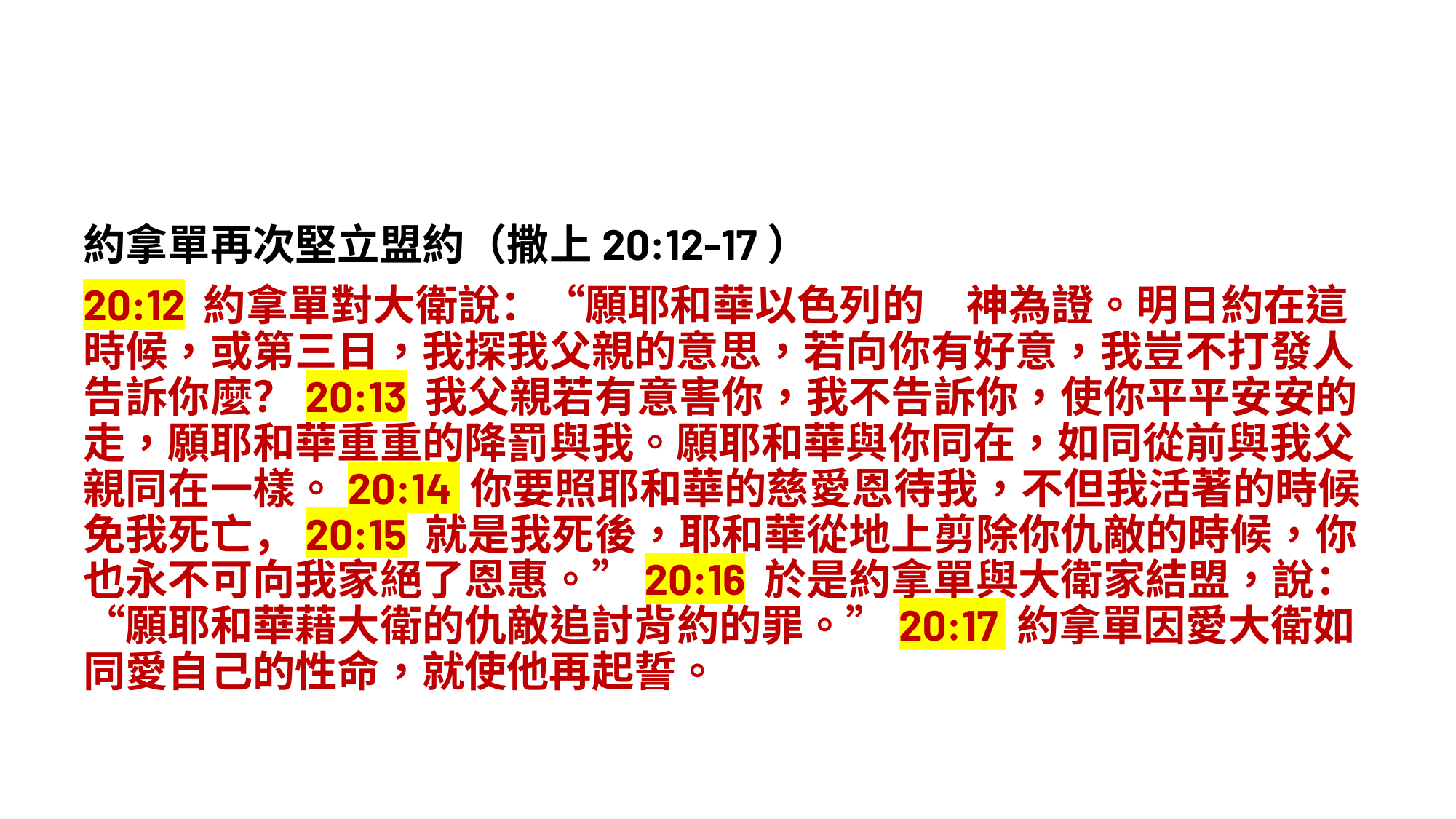

約拿單再次堅立盟約（撒上20:12-17）
20:12 約拿單對大衛說：“願耶和華以色列的　神為證。明日約在這時候，或第三日，我探我父親的意思，若向你有好意，我豈不打發人告訴你麼？20:13 我父親若有意害你，我不告訴你，使你平平安安的走，願耶和華重重的降罰與我。願耶和華與你同在，如同從前與我父親同在一樣。20:14 你要照耶和華的慈愛恩待我，不但我活著的時候免我死亡，20:15 就是我死後，耶和華從地上剪除你仇敵的時候，你也永不可向我家絕了恩惠。”20:16 於是約拿單與大衛家結盟，說：“願耶和華藉大衛的仇敵追討背約的罪。”20:17 約拿單因愛大衛如同愛自己的性命，就使他再起誓。